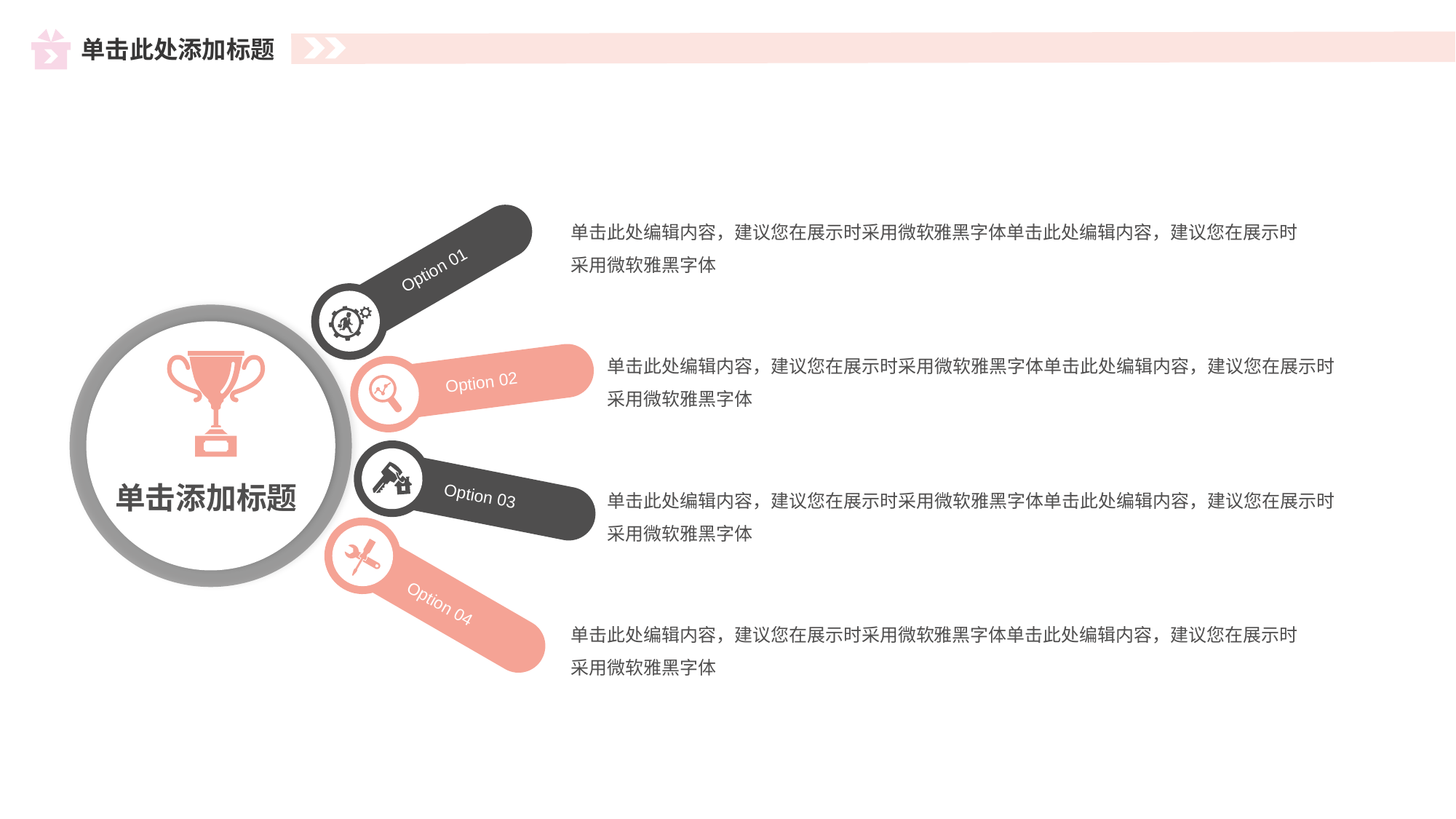

单击此处编辑内容，建议您在展示时采用微软雅黑字体单击此处编辑内容，建议您在展示时采用微软雅黑字体

Option 01

单击此处编辑内容，建议您在展示时采用微软雅黑字体单击此处编辑内容，建议您在展示时采用微软雅黑字体

Option 02

单击此处编辑内容，建议您在展示时采用微软雅黑字体单击此处编辑内容，建议您在展示时采用微软雅黑字体
单击添加标题
Option 03

Option 04
单击此处编辑内容，建议您在展示时采用微软雅黑字体单击此处编辑内容，建议您在展示时采用微软雅黑字体